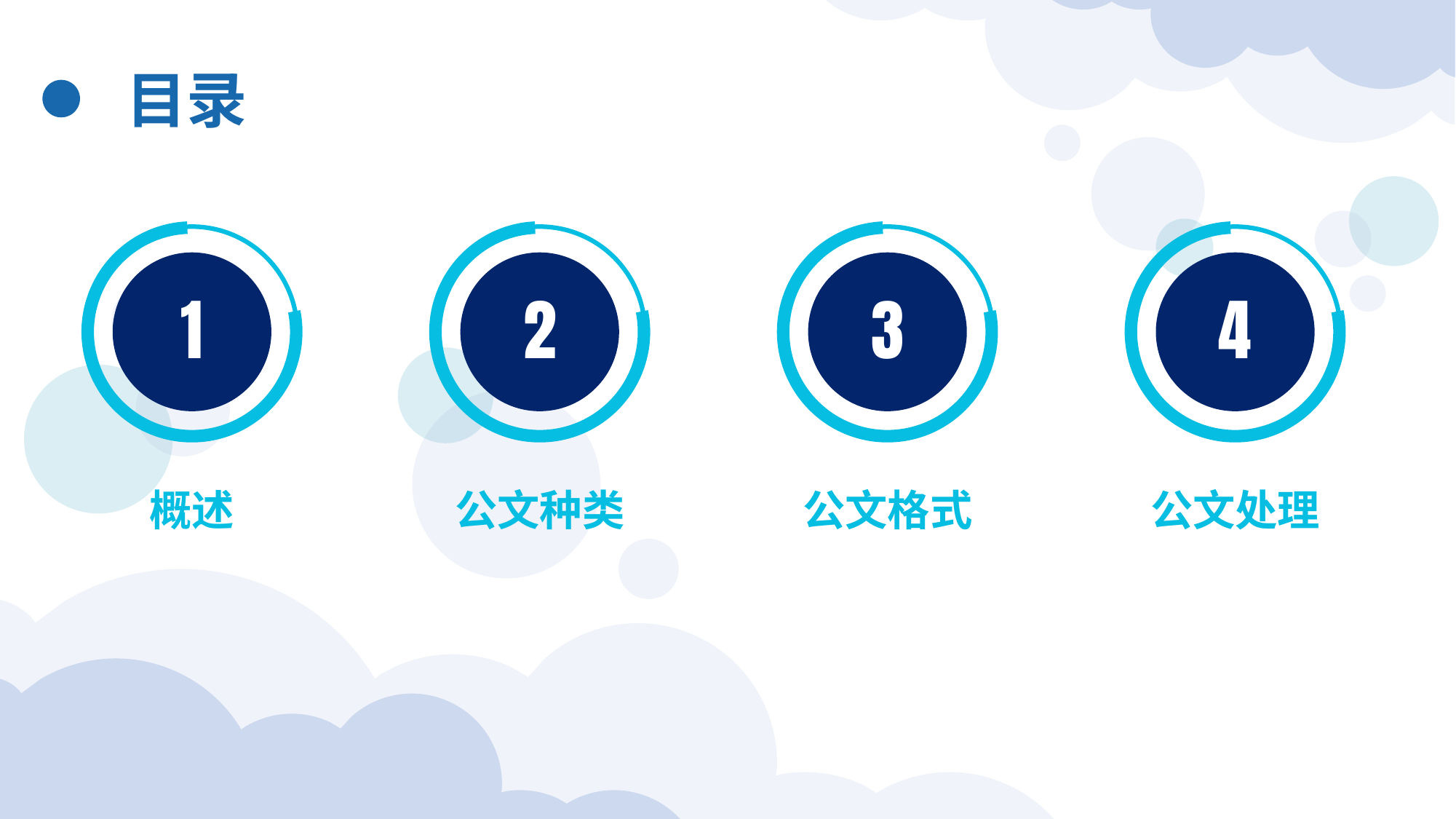

目录

1

2

3

4
概述
公文种类
公文格式
公文处理